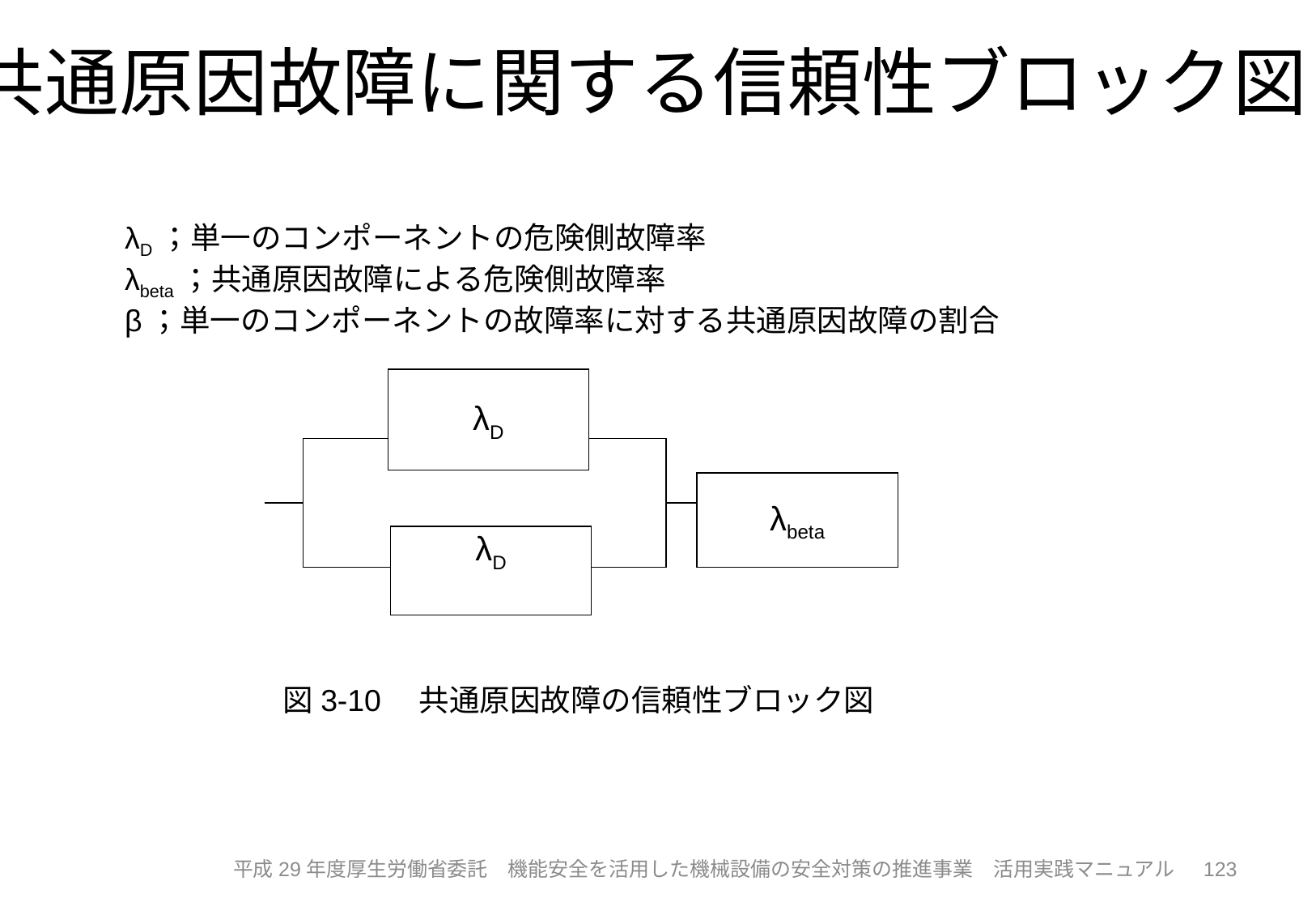

共通原因故障に関する信頼性ブロック図
λD；単一のコンポーネントの危険側故障率
λbeta；共通原因故障による危険側故障率
β；単一のコンポーネントの故障率に対する共通原因故障の割合
λD
λbeta
λD

図3-10　共通原因故障の信頼性ブロック図
123
平成29年度厚生労働省委託　機能安全を活用した機械設備の安全対策の推進事業　活用実践マニュアル